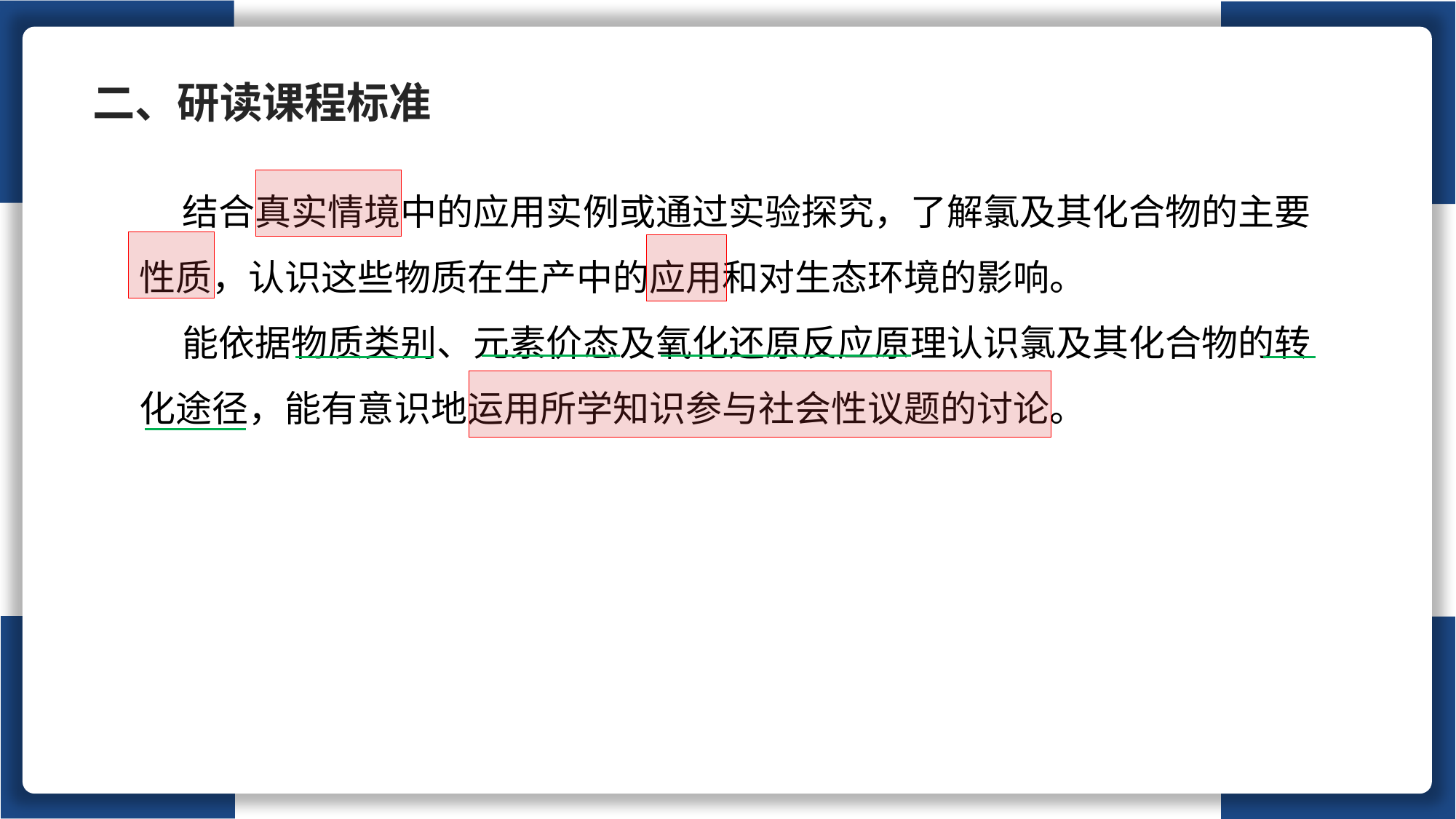

二、研读课程标准
结合真实情境中的应用实例或通过实验探究，了解氯及其化合物的主要性质，认识这些物质在生产中的应用和对生态环境的影响。
能依据物质类别、元素价态及氧化还原反应原理认识氯及其化合物的转化途径，能有意识地运用所学知识参与社会性议题的讨论。